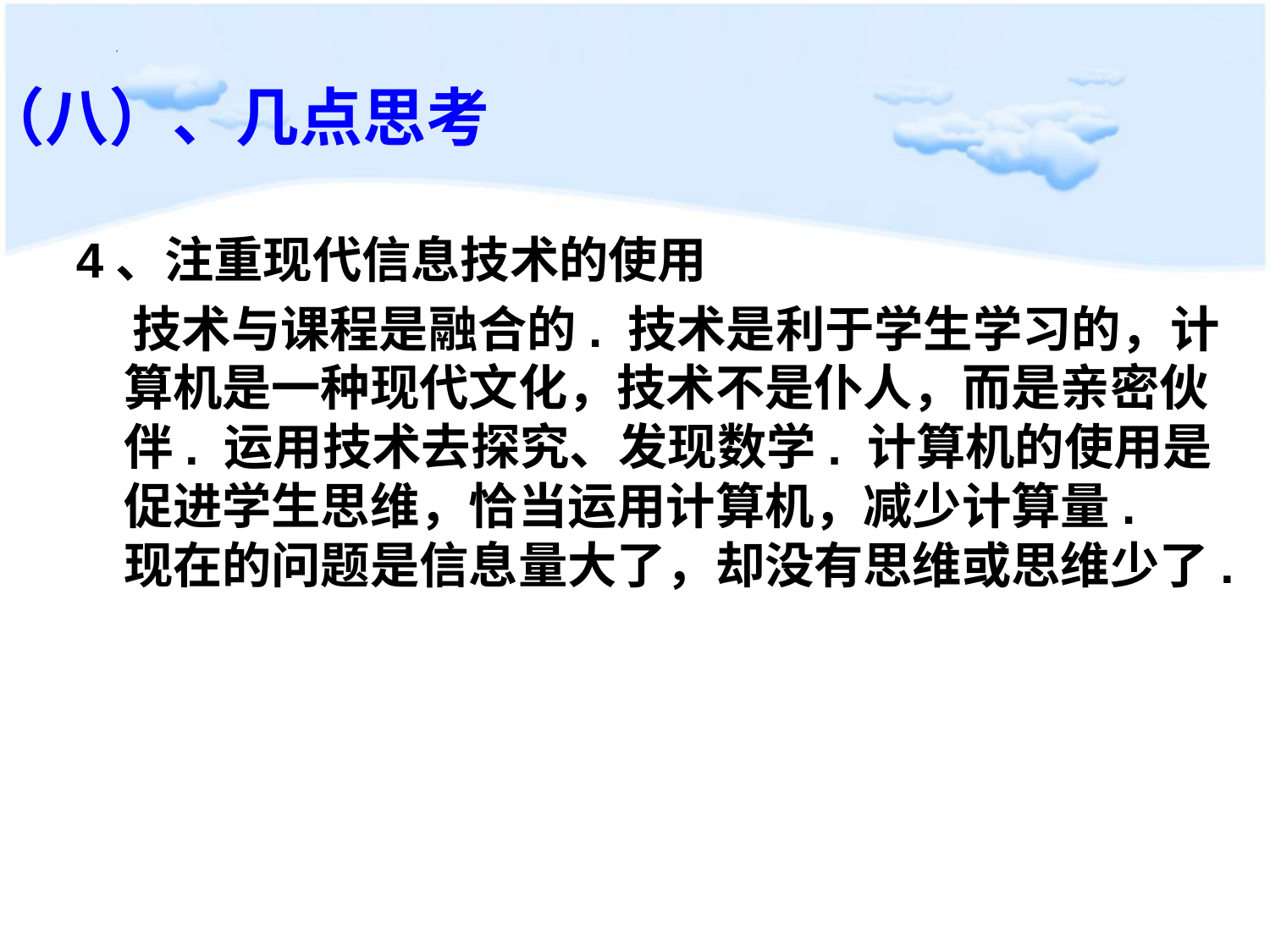

（八）、几点思考
#
4、注重现代信息技术的使用
    技术与课程是融合的. 技术是利于学生学习的，计算机是一种现代文化，技术不是仆人，而是亲密伙伴. 运用技术去探究、发现数学. 计算机的使用是促进学生思维，恰当运用计算机，减少计算量.  现在的问题是信息量大了，却没有思维或思维少了.